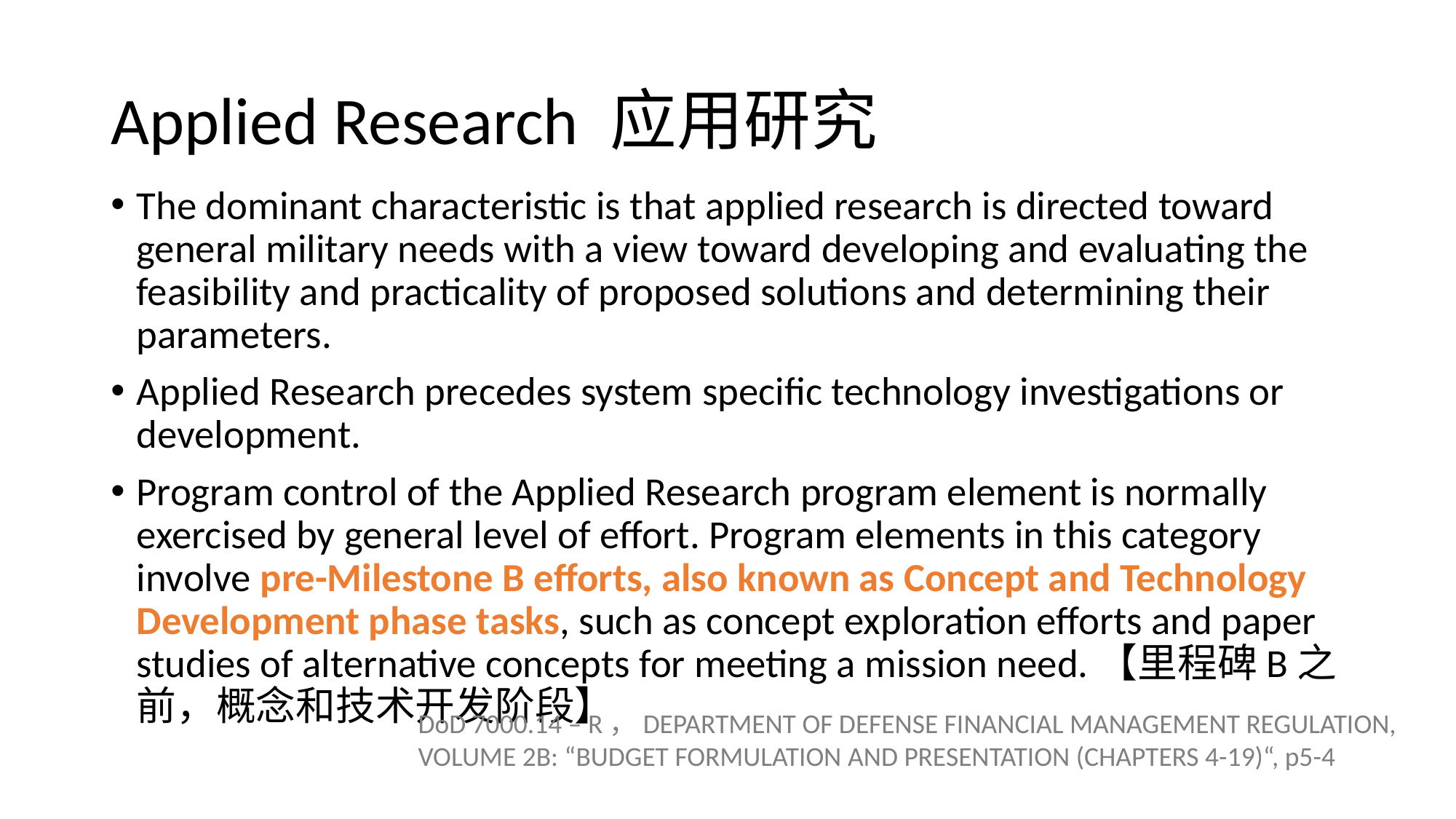

# Applied Research 应用研究
The dominant characteristic is that applied research is directed toward general military needs with a view toward developing and evaluating the feasibility and practicality of proposed solutions and determining their parameters.
Applied Research precedes system specific technology investigations or development.
Program control of the Applied Research program element is normally exercised by general level of effort. Program elements in this category involve pre-Milestone B efforts, also known as Concept and Technology Development phase tasks, such as concept exploration efforts and paper studies of alternative concepts for meeting a mission need.【里程碑B之前，概念和技术开发阶段】
DoD 7000.14 – R，DEPARTMENT OF DEFENSE FINANCIAL MANAGEMENT REGULATION, VOLUME 2B: “BUDGET FORMULATION AND PRESENTATION (CHAPTERS 4-19)“, p5-4